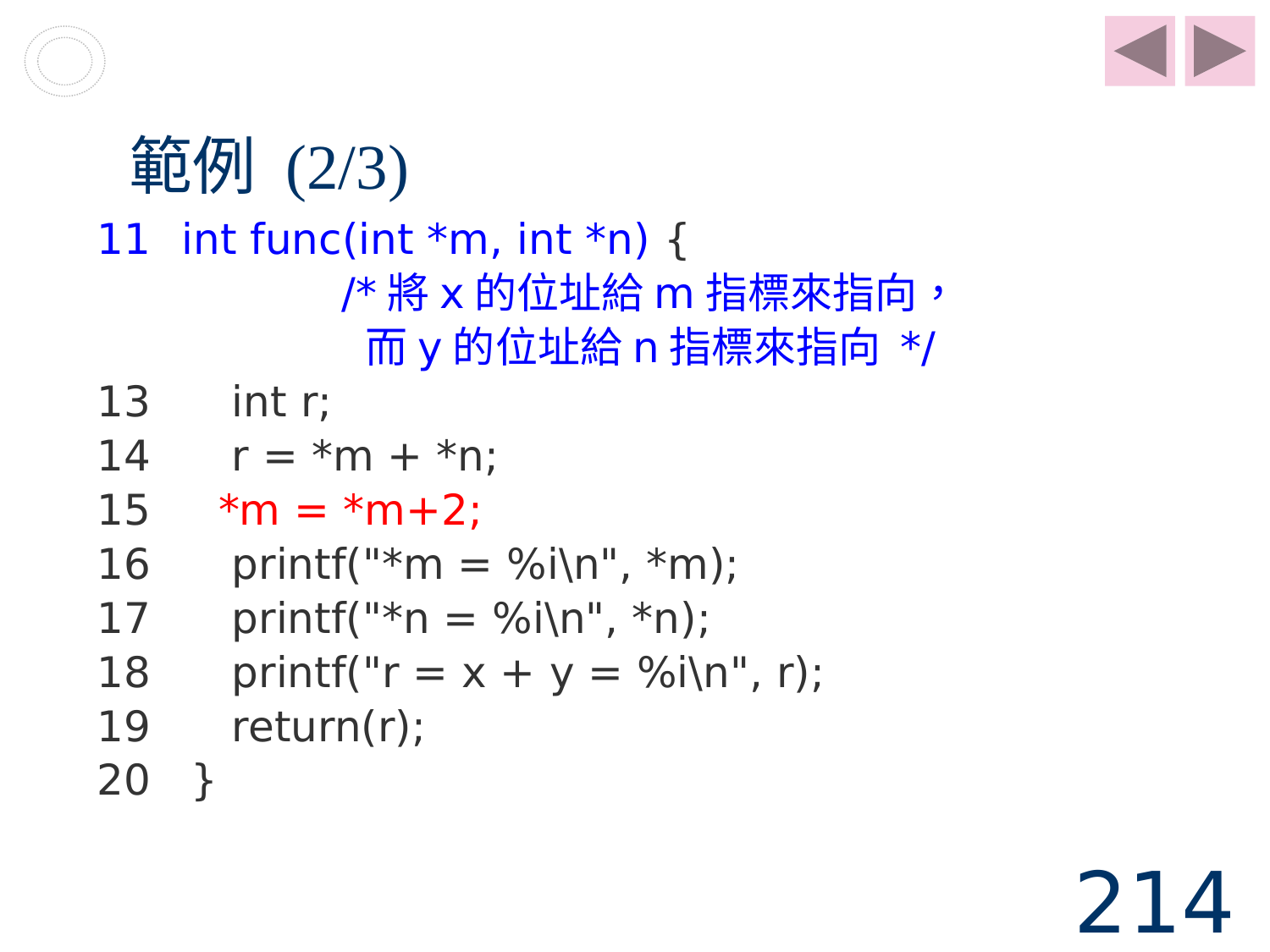

# 範例 (2/3)
int func(int *m, int *n) {
/*將x的位址給m指標來指向，
而y的位址給n指標來指向 */
13      int r;
14      r = *m + *n;
15     *m = *m+2;
16      printf("*m = %i\n", *m);
17      printf("*n = %i\n", *n);
18      printf("r = x + y = %i\n", r);
19      return(r);
20   }
214